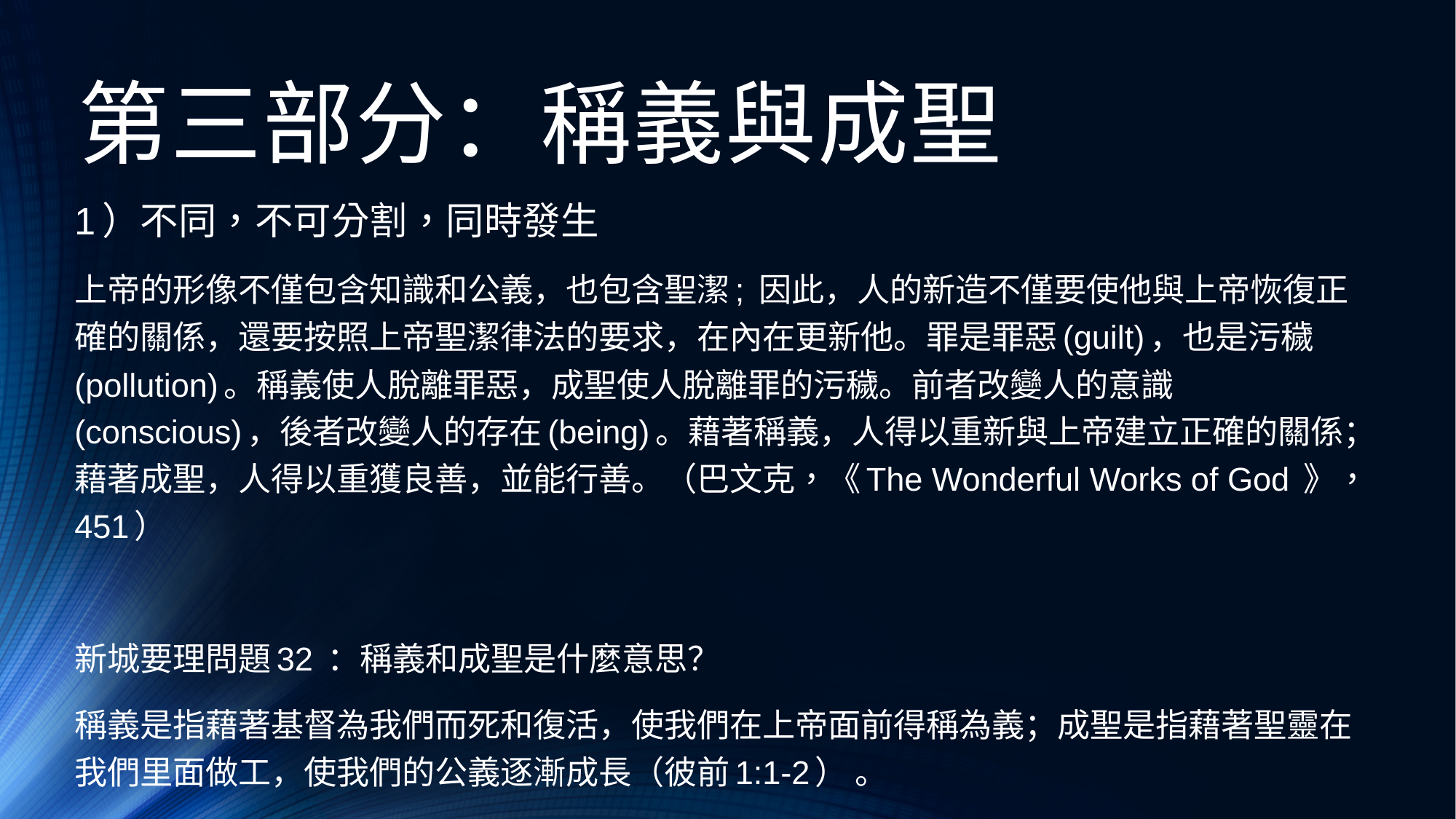

# 第三部分：稱義與成聖
1）不同，不可分割，同時發生
上帝的形像不僅包含知識和公義，也包含聖潔; 因此，人的新造不僅要使他與上帝恢復正確的關係，還要按照上帝聖潔律法的要求，在內在更新他。罪是罪惡(guilt)，也是污穢(pollution)。稱義使人脫離罪惡，成聖使人脫離罪的污穢。前者改變人的意識(conscious)，後者改變人的存在(being)。藉著稱義，人得以重新與上帝建立正確的關係；藉著成聖，人得以重獲良善，並能行善。（巴文克，《The Wonderful Works of God 》，451）

新城要理問題32 ：稱義和成聖是什麼意思？
稱義是指藉著基督為我們而死和復活，使我們在上帝⾯前得稱為義；成聖是指藉著聖靈在我們⾥⾯做⼯，使我們的公義逐漸成長（彼前1:1-2） 。